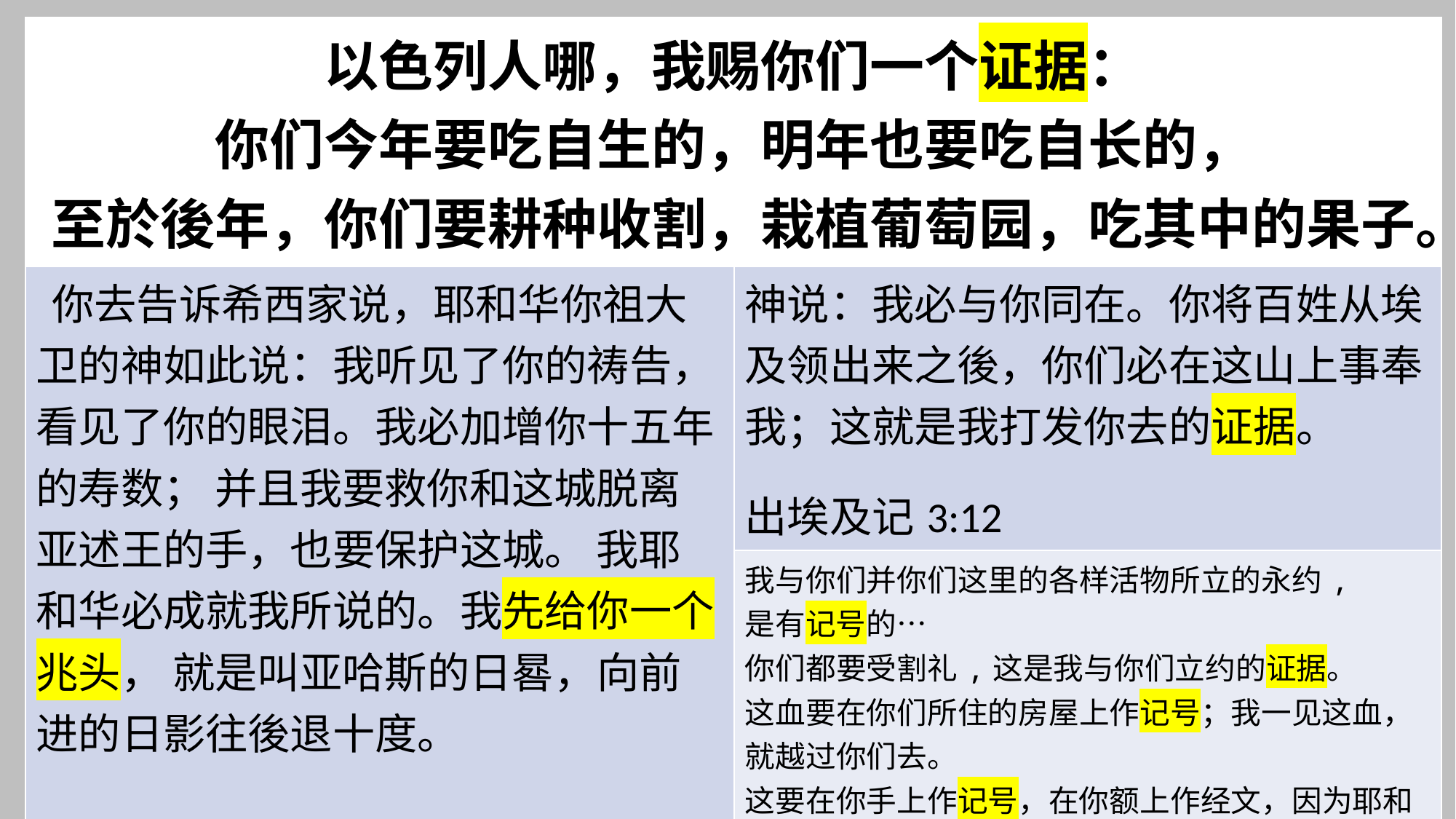

| 以色列人哪，我赐你们一个证据： 你们今年要吃自生的，明年也要吃自长的， 至於後年，你们要耕种收割，栽植葡萄园，吃其中的果子。 |  |
| --- | --- |
| 你去告诉希西家说，耶和华你祖大卫的神如此说：我听见了你的祷告，看见了你的眼泪。我必加增你十五年的寿数； 并且我要救你和这城脱离亚述王的手，也要保护这城。 我耶和华必成就我所说的。我先给你一个兆头， 就是叫亚哈斯的日晷，向前进的日影往後退十度。 以赛亚书38:5-8 | 神说：我必与你同在。你将百姓从埃及领出来之後，你们必在这山上事奉我；这就是我打发你去的证据。 出埃及记3:12 |
|  | 我与你们并你们这里的各样活物所立的永约, 是有记号的… 你们都要受割礼,这是我与你们立约的证据。 这血要在你们所住的房屋上作记号；我一见这血，就越过你们去。 这要在你手上作记号，在你额上作经文，因为耶和华用大能的手将我们从埃及领出来。 以色列人要世世代代守安息日为永远的约，这是我和以色列人永远的证据。 |